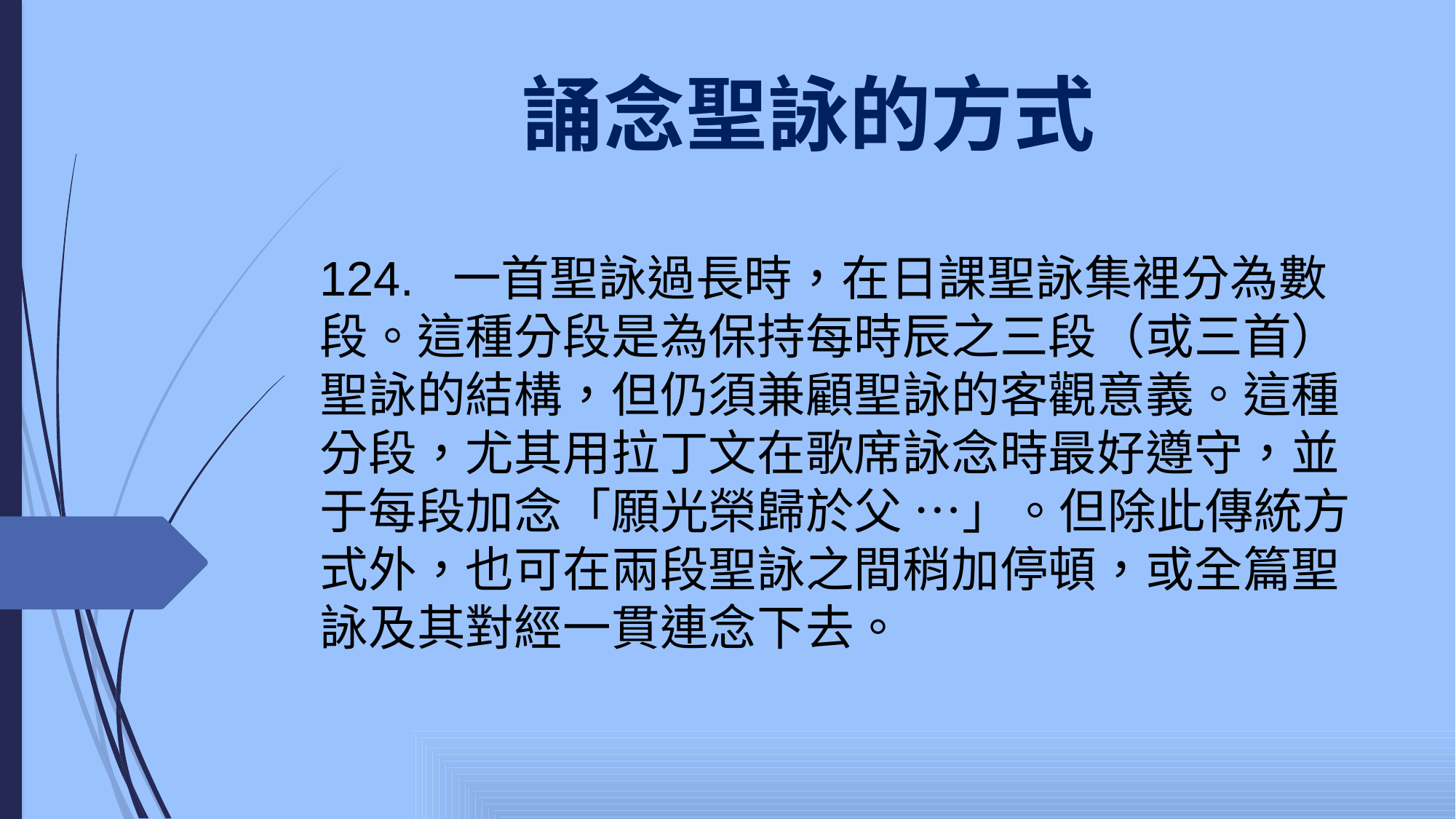

# 誦念聖詠的方式
124.  一首聖詠過長時，在日課聖詠集裡分為數段。這種分段是為保持每時辰之三段（或三首）聖詠的結構，但仍須兼顧聖詠的客觀意義。這種分段，尤其用拉丁文在歌席詠念時最好遵守，並于每段加念「願光榮歸於父 …」。但除此傳統方式外，也可在兩段聖詠之間稍加停頓，或全篇聖詠及其對經一貫連念下去。